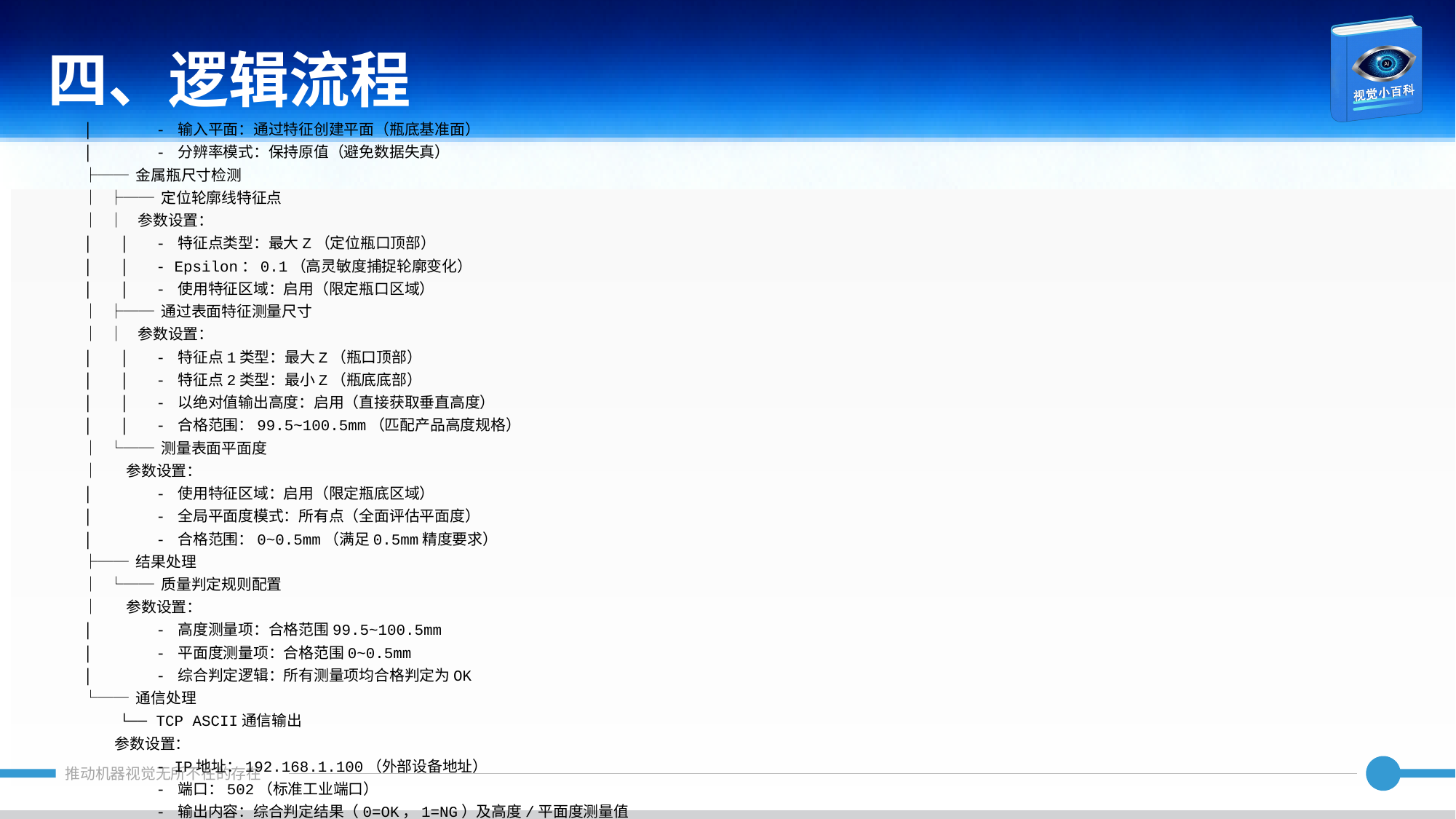

四、逻辑流程

│       - 输入平面：通过特征创建平面（瓶底基准面）
│       - 分辨率模式：保持原值（避免数据失真）
├── 金属瓶尺寸检测
│   ├── 定位轮廓线特征点
│   │   参数设置：
│   │   - 特征点类型：最大Z（定位瓶口顶部）
│   │   - Epsilon：0.1（高灵敏度捕捉轮廓变化）
│   │   - 使用特征区域：启用（限定瓶口区域）
│   ├── 通过表面特征测量尺寸
│   │   参数设置：
│   │   - 特征点1类型：最大Z（瓶口顶部）
│   │   - 特征点2类型：最小Z（瓶底底部）
│   │   - 以绝对值输出高度：启用（直接获取垂直高度）
│   │   - 合格范围：99.5~100.5mm（匹配产品高度规格）
│   └── 测量表面平面度
│       参数设置：
│       - 使用特征区域：启用（限定瓶底区域）
│       - 全局平面度模式：所有点（全面评估平面度）
│       - 合格范围：0~0.5mm（满足0.5mm精度要求）
├── 结果处理
│   └── 质量判定规则配置
│       参数设置：
│       - 高度测量项：合格范围99.5~100.5mm
│       - 平面度测量项：合格范围0~0.5mm
│       - 综合判定逻辑：所有测量项均合格判定为OK
└── 通信处理
    └── TCP ASCII通信输出
        参数设置：
        - IP地址：192.168.1.100（外部设备地址）
        - 端口：502（标准工业端口）
        - 输出内容：综合判定结果（0=OK，1=NG）及高度/平面度测量值
10